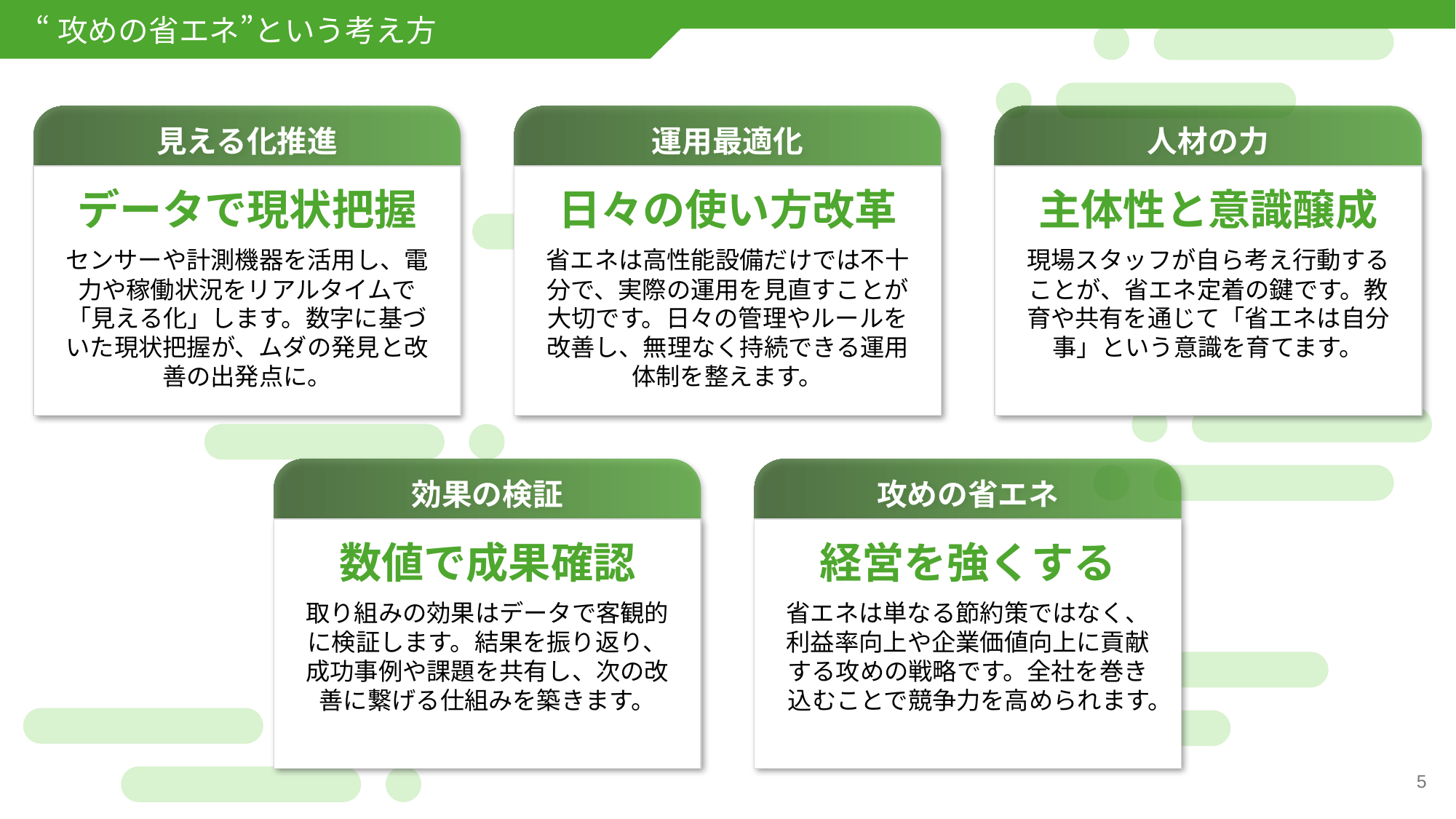

“攻めの省エネ”という考え方

見える化推進
データで現状把握
センサーや計測機器を活用し、電力や稼働状況をリアルタイムで「見える化」します。数字に基づいた現状把握が、ムダの発見と改善の出発点に。
運用最適化
日々の使い方改革
省エネは高性能設備だけでは不十分で、実際の運用を見直すことが大切です。日々の管理やルールを改善し、無理なく持続できる運用体制を整えます。
人材の力
主体性と意識醸成
現場スタッフが自ら考え行動することが、省エネ定着の鍵です。教育や共有を通じて「省エネは自分事」という意識を育てます。
効果の検証
数値で成果確認
取り組みの効果はデータで客観的に検証します。結果を振り返り、成功事例や課題を共有し、次の改善に繋げる仕組みを築きます。
攻めの省エネ
経営を強くする
省エネは単なる節約策ではなく、利益率向上や企業価値向上に貢献する攻めの戦略です。全社を巻き込むことで競争力を高められます。
5